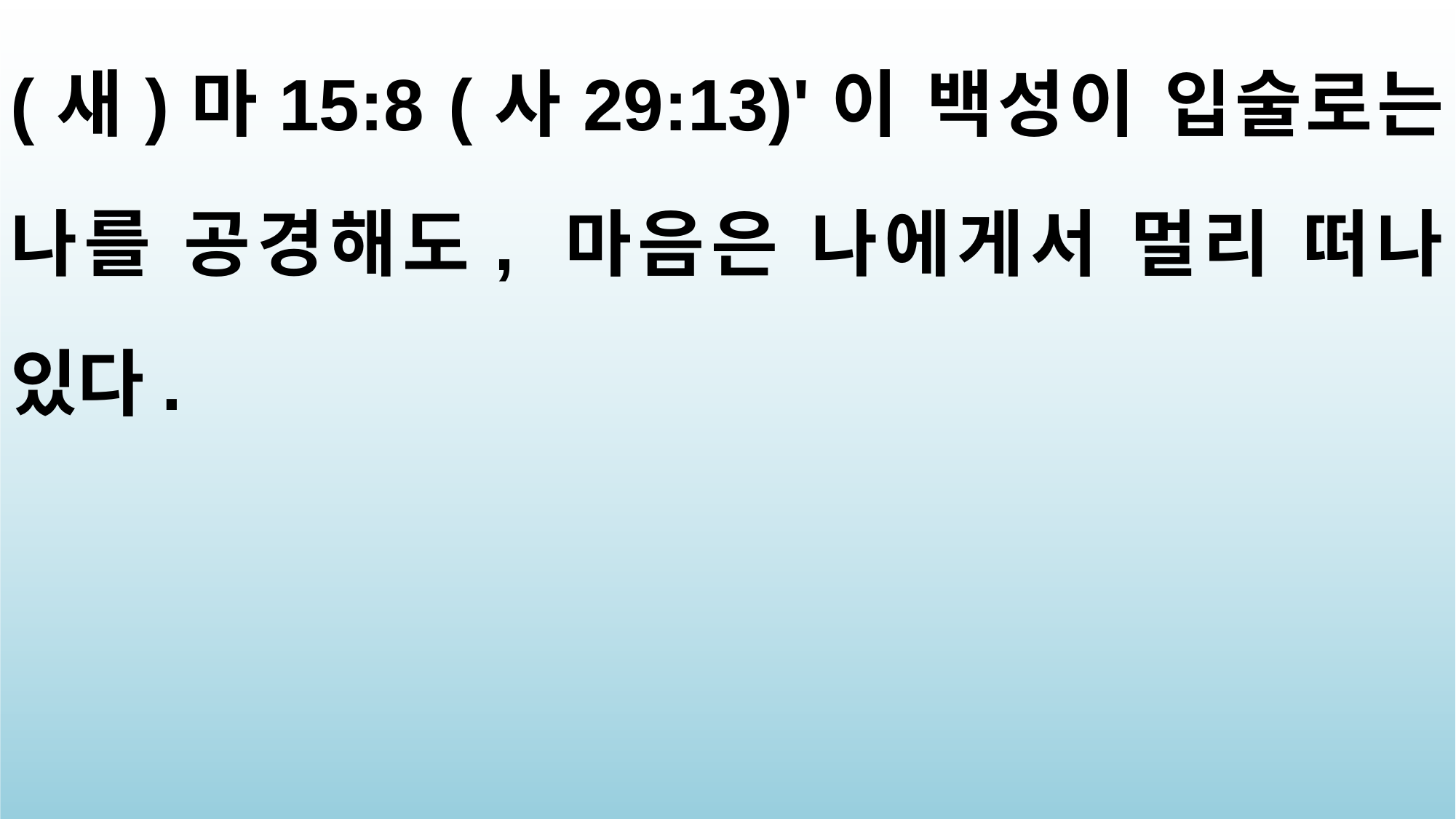

(새)마15:8 (사29:13)'이 백성이 입술로는 나를 공경해도, 마음은 나에게서 멀리 떠나 있다.